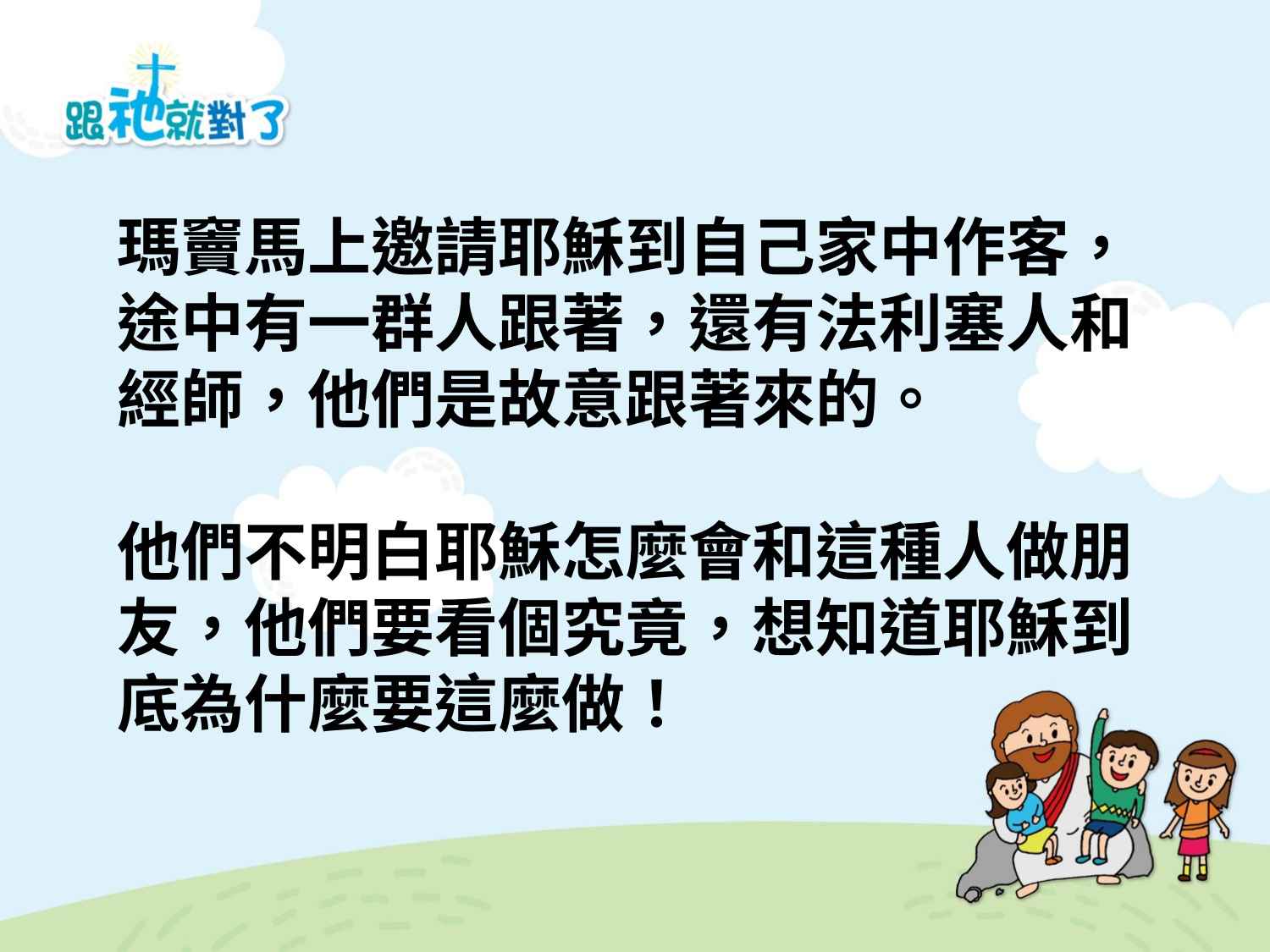

瑪竇馬上邀請耶穌到自己家中作客，途中有一群人跟著，還有法利塞人和經師，他們是故意跟著來的。

他們不明白耶穌怎麼會和這種人做朋友，他們要看個究竟，想知道耶穌到底為什麼要這麼做！